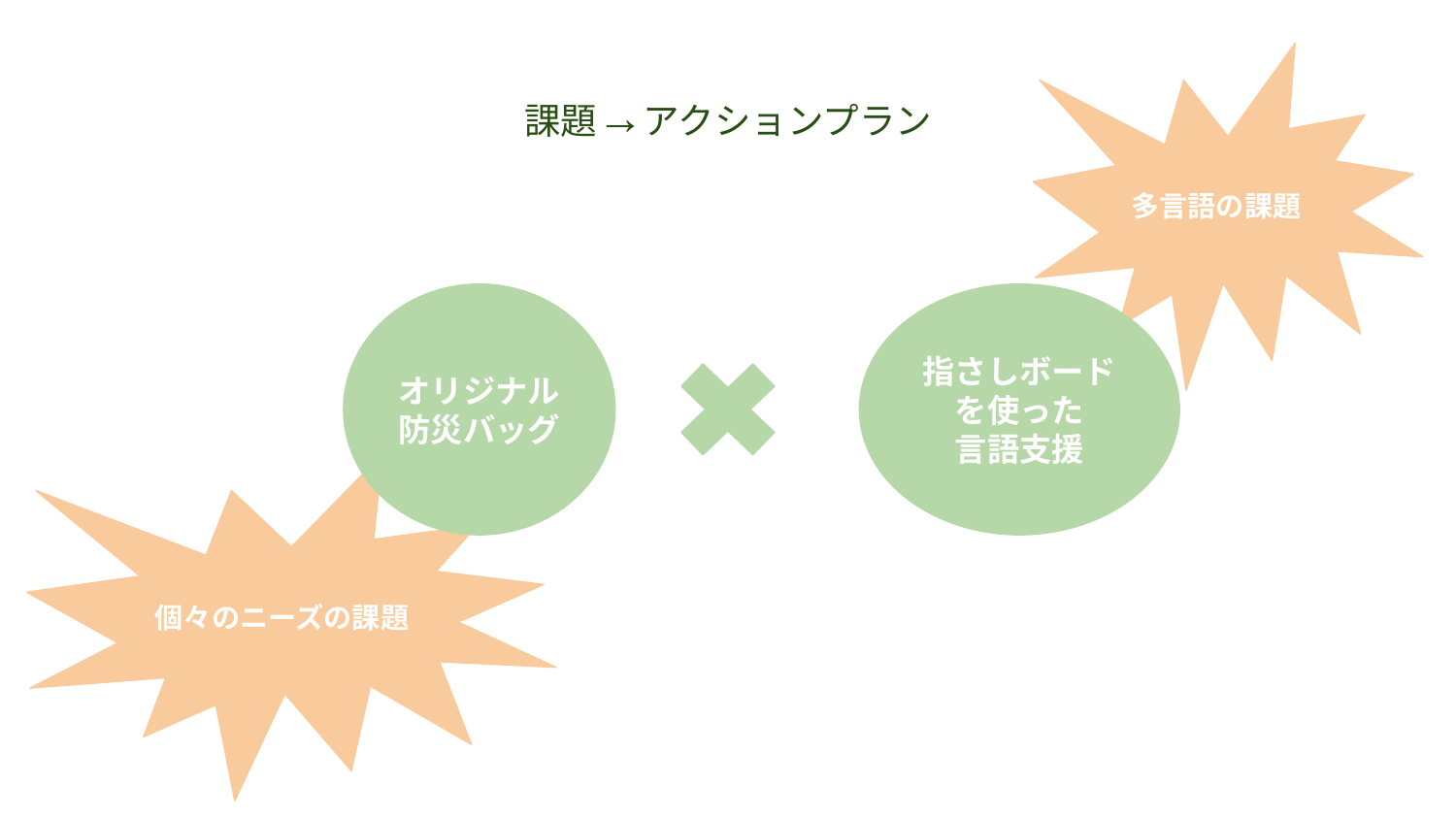

多言語の課題
課題→アクションプラン
オリジナル防災バッグ
指さしボードを使った
言語支援

個々のニーズの課題